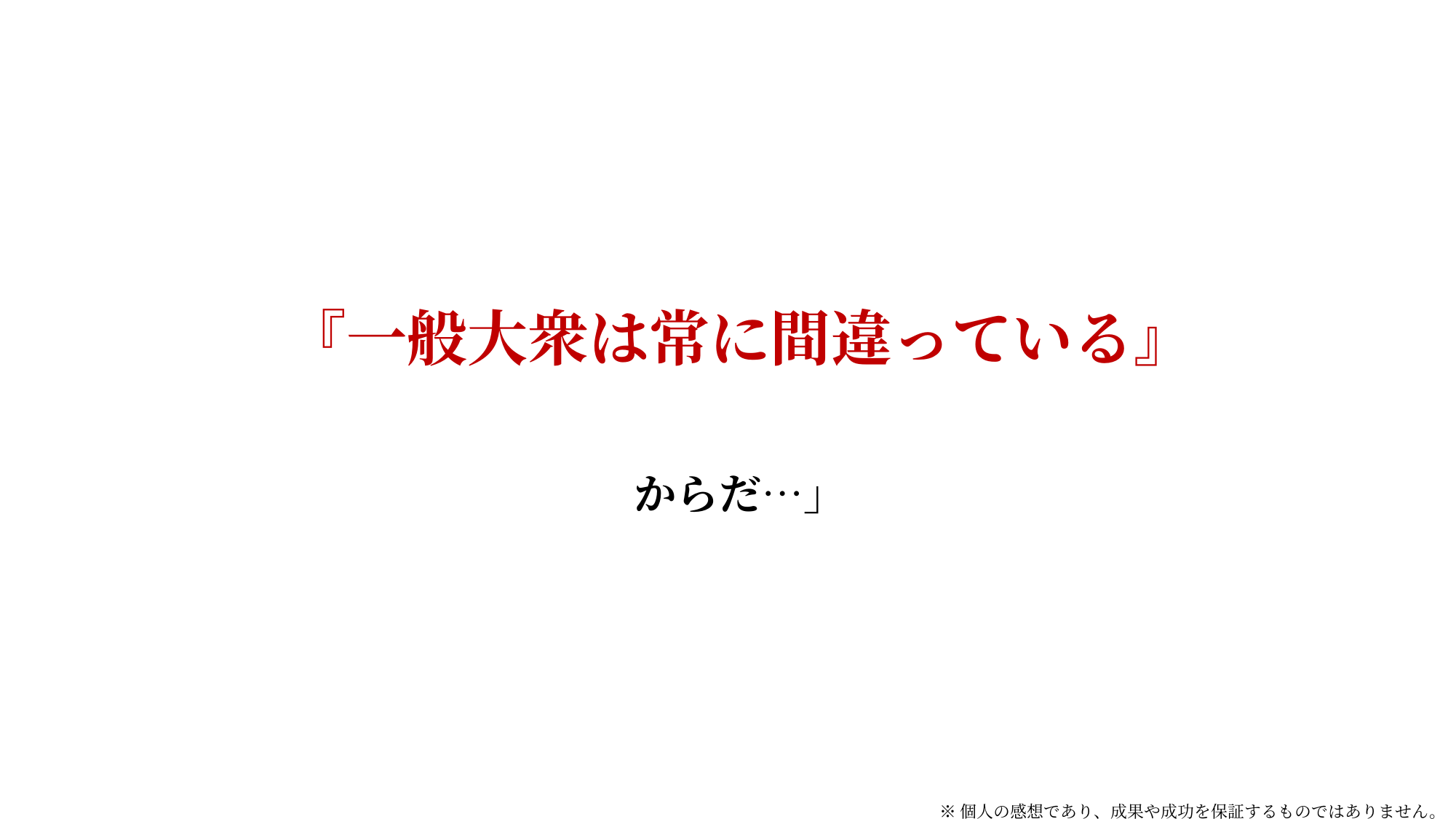

『一般大衆は常に間違っている』

からだ…」
※個人の感想であり、成果や成功を保証するものではありません。